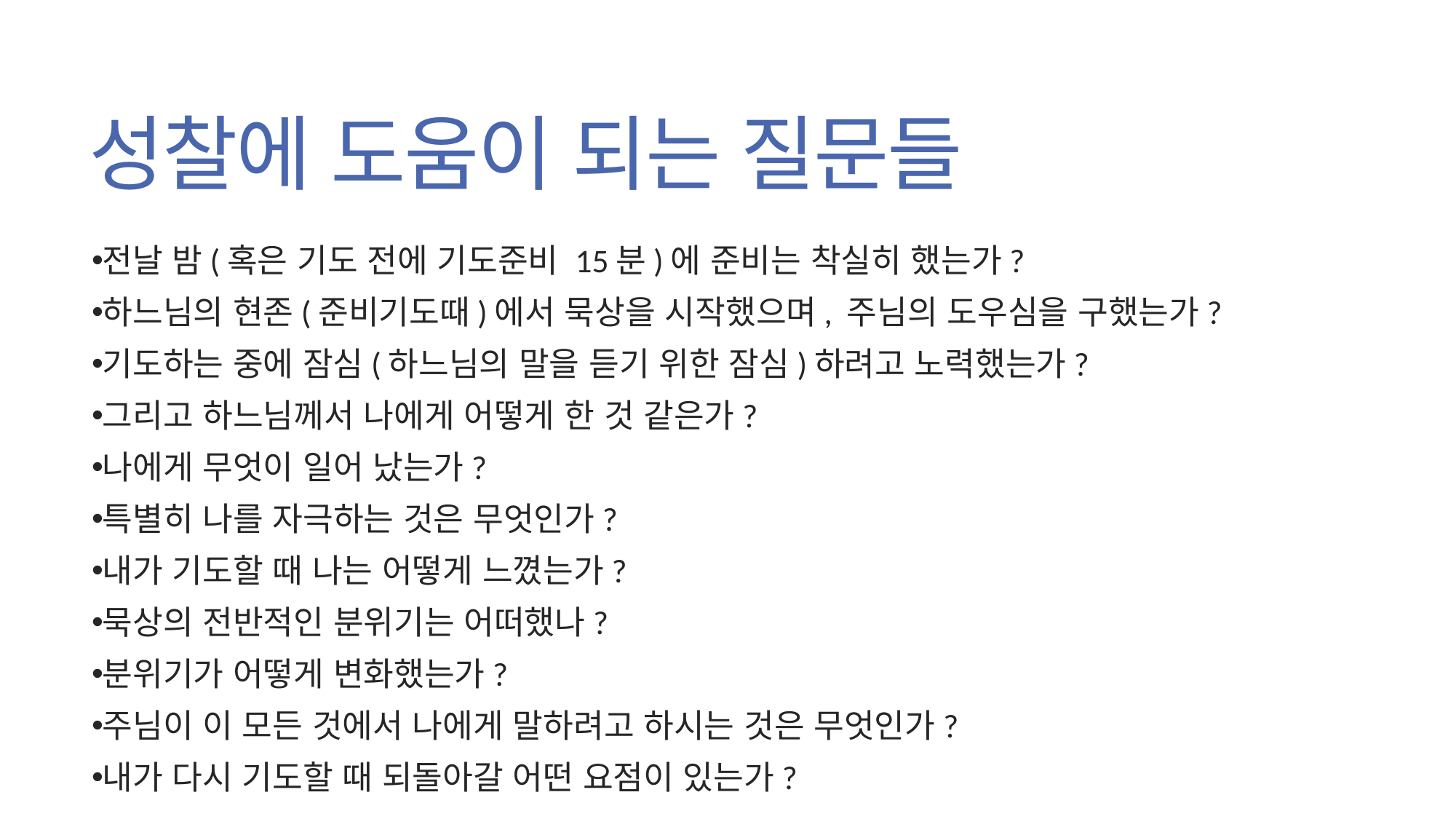

# 성찰에 도움이 되는 질문들
전날 밤(혹은 기도 전에 기도준비 15분)에 준비는 착실히 했는가?
하느님의 현존(준비기도때)에서 묵상을 시작했으며, 주님의 도우심을 구했는가?
기도하는 중에 잠심(하느님의 말을 듣기 위한 잠심)하려고 노력했는가?
그리고 하느님께서 나에게 어떻게 한 것 같은가?
나에게 무엇이 일어 났는가?
특별히 나를 자극하는 것은 무엇인가?
내가 기도할 때 나는 어떻게 느꼈는가?
묵상의 전반적인 분위기는 어떠했나?
분위기가 어떻게 변화했는가?
주님이 이 모든 것에서 나에게 말하려고 하시는 것은 무엇인가?
내가 다시 기도할 때 되돌아갈 어떤 요점이 있는가?